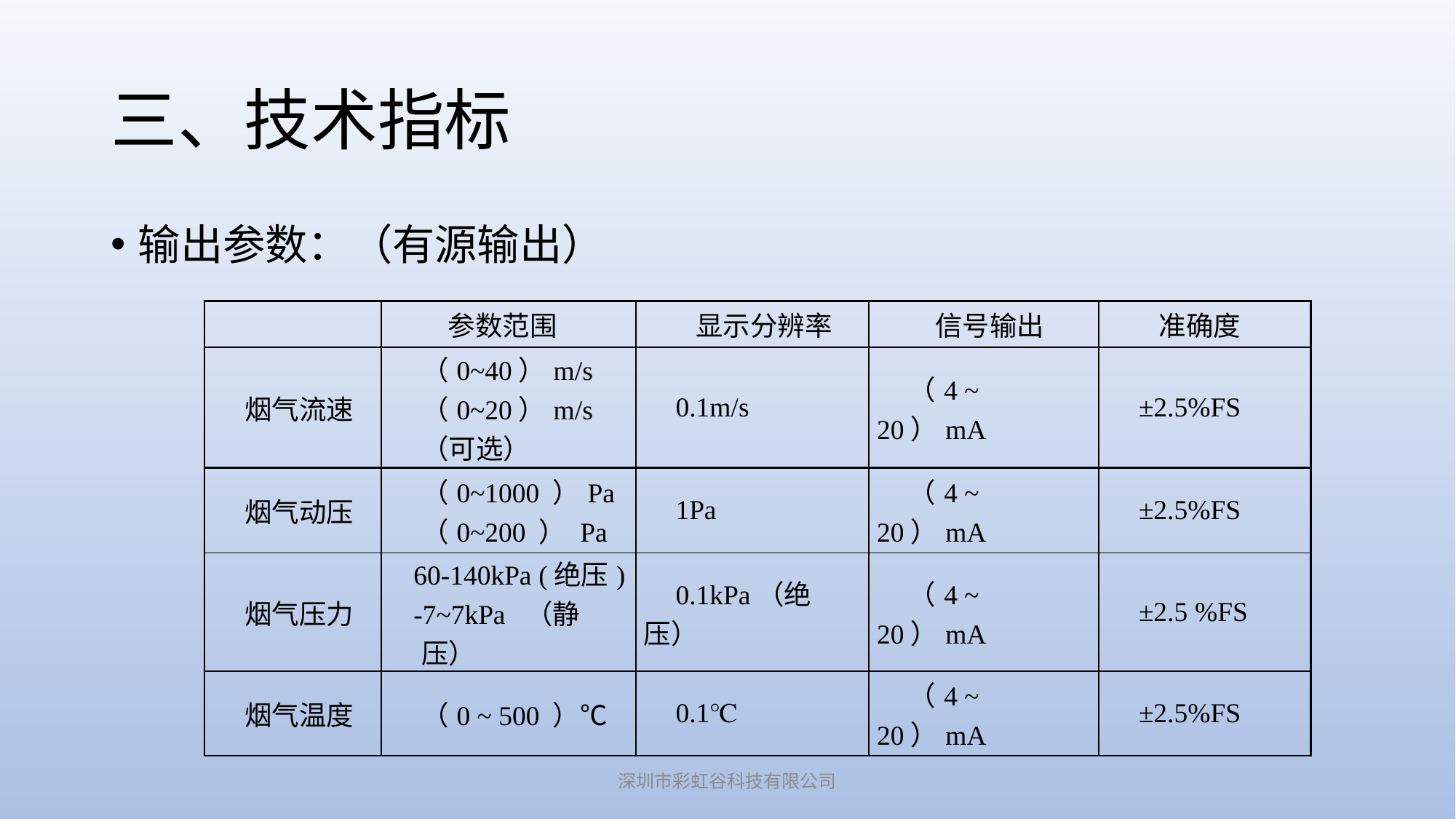

# 三、技术指标
输出参数：（有源输出）

|  | 参数范围 | 显示分辨率 | 信号输出 | 准确度 |
| --- | --- | --- | --- | --- |
| 烟气流速 | （0~40）m/s （0~20）m/s （可选） | 0.1m/s | （4 ~ 20）mA | ±2.5%FS |
| 烟气动压 | （0~1000 ）Pa （0~200 ） Pa | 1Pa | （4 ~ 20）mA | ±2.5%FS |
| 烟气压力 | 60-140kPa (绝压) -7~7kPa （静压） | 0.1kPa（绝压） | （4 ~ 20）mA | ±2.5 %FS |
| 烟气温度 | （0 ~ 500 ）℃ | 0.1℃ | （4 ~ 20）mA | ±2.5%FS |
深圳市彩虹谷科技有限公司
4